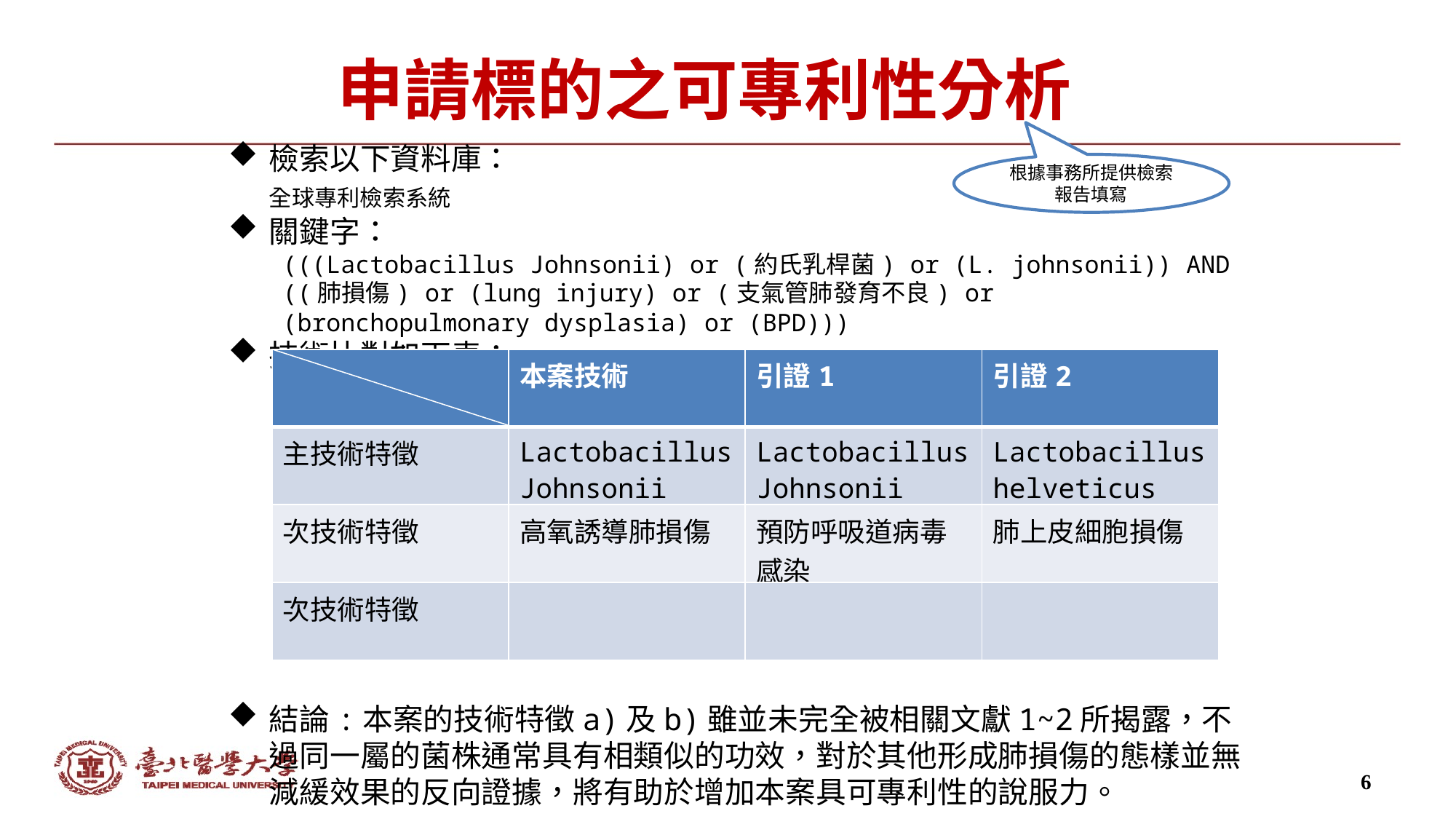

申請標的之可專利性分析
檢索以下資料庫：
     全球專利檢索系統
關鍵字：
(((Lactobacillus Johnsonii) or (約氏乳桿菌) or (L. johnsonii)) AND ((肺損傷) or (lung injury) or (支氣管肺發育不良) or (bronchopulmonary dysplasia) or (BPD)))
技術比對如下表：

結論:本案的技術特徵a)及b)雖並未完全被相關文獻1~2所揭露，不過同一屬的菌株通常具有相類似的功效，對於其他形成肺損傷的態樣並無減緩效果的反向證據，將有助於增加本案具可專利性的說服力。

根據事務所提供檢索報告填寫
|  | 本案技術 | 引證1 | 引證2 |
| --- | --- | --- | --- |
| 主技術特徵 | Lactobacillus Johnsonii | Lactobacillus Johnsonii | Lactobacillus helveticus |
| 次技術特徵 | 高氧誘導肺損傷 | 預防呼吸道病毒感染 | 肺上皮細胞損傷 |
| 次技術特徵 |  |  |  |
6